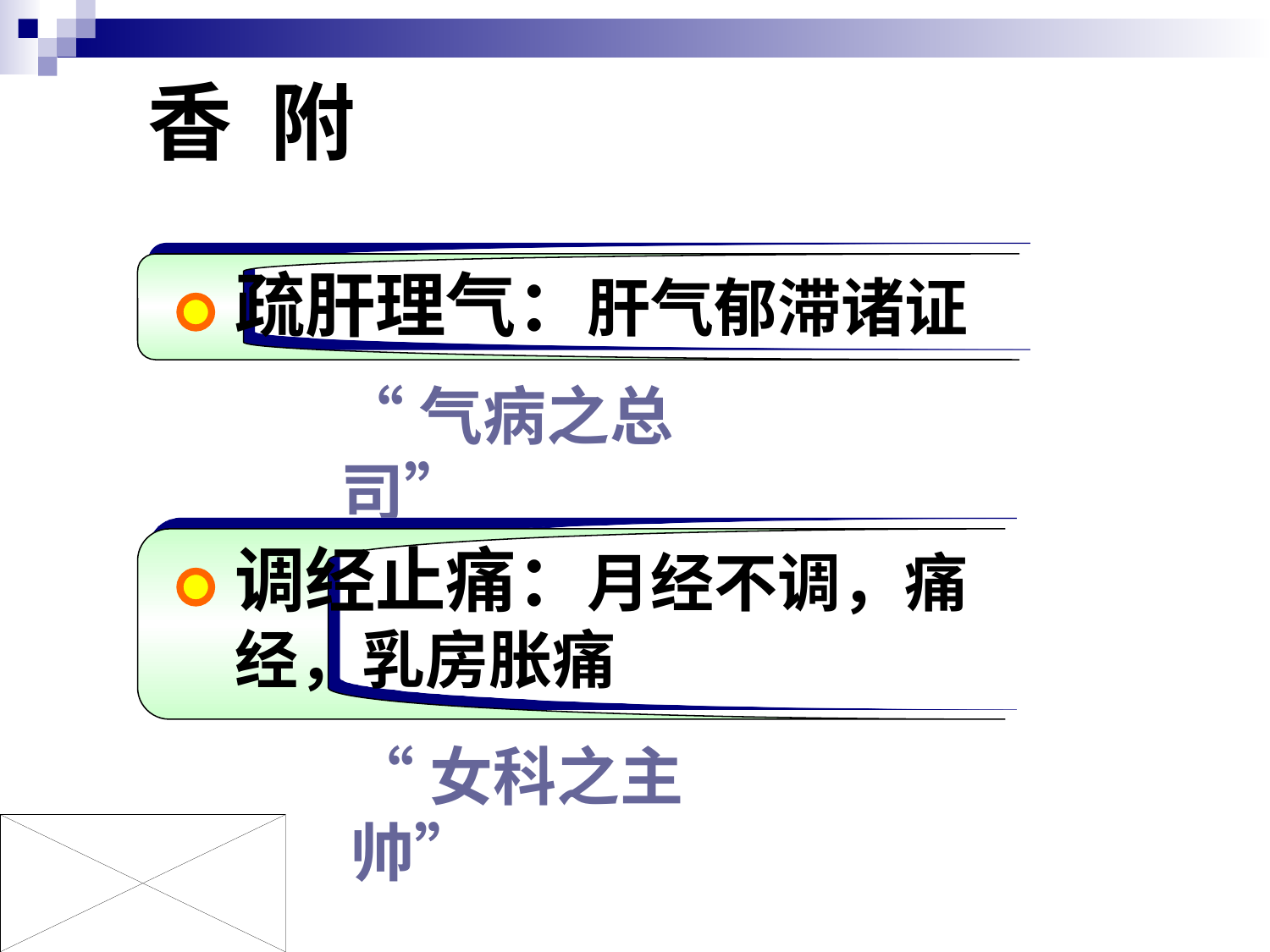

香  附

疏肝理气：肝气郁滞诸证

“气病之总司”

调经止痛：月经不调，痛经，乳房胀痛

“女科之主帅”